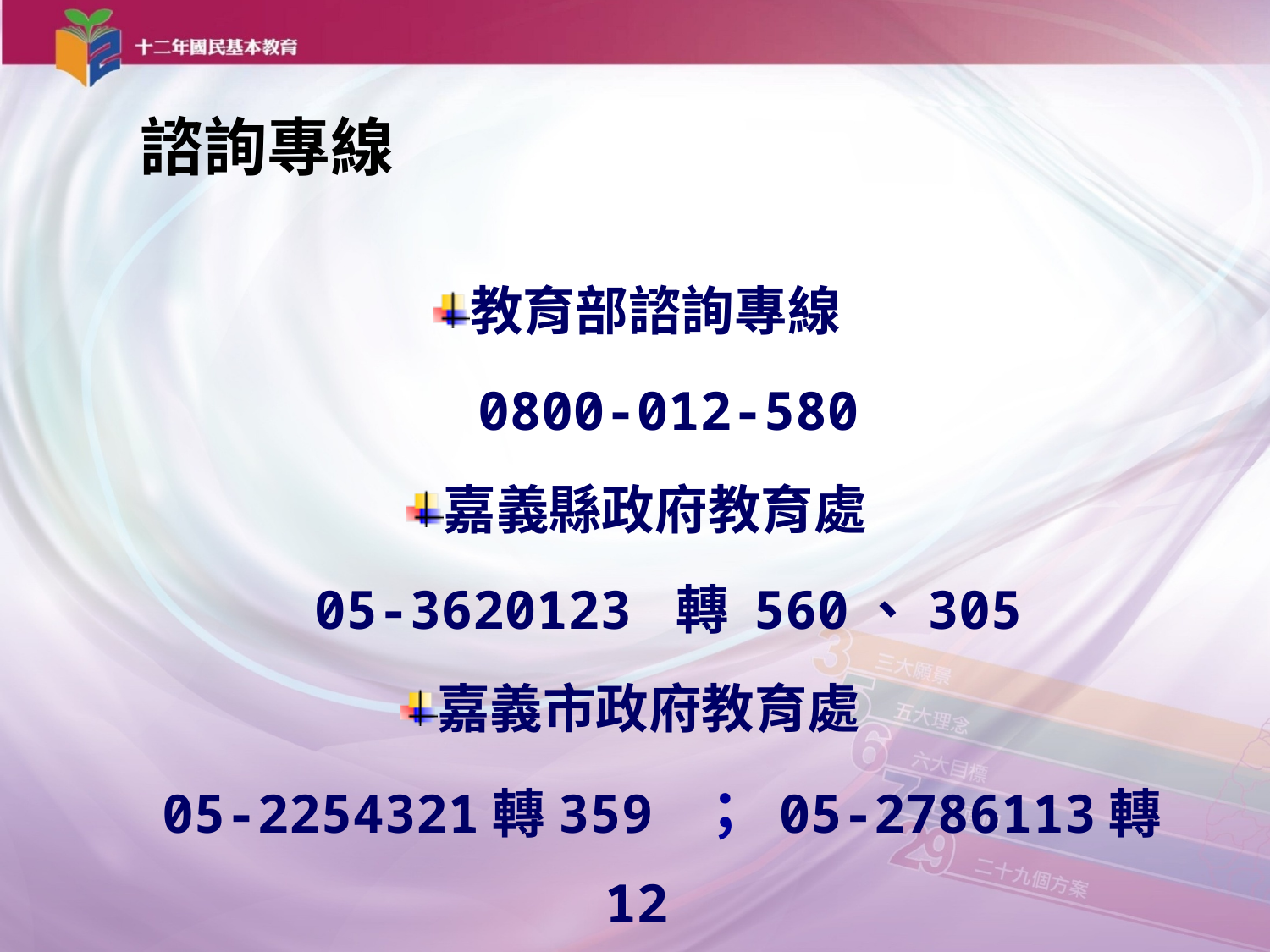

# 諮詢專線
教育部諮詢專線
  0800-012-580
嘉義縣政府教育處
  05-3620123 轉 560、305
嘉義市政府教育處
  05-2254321轉359 ； 05-2786113轉12